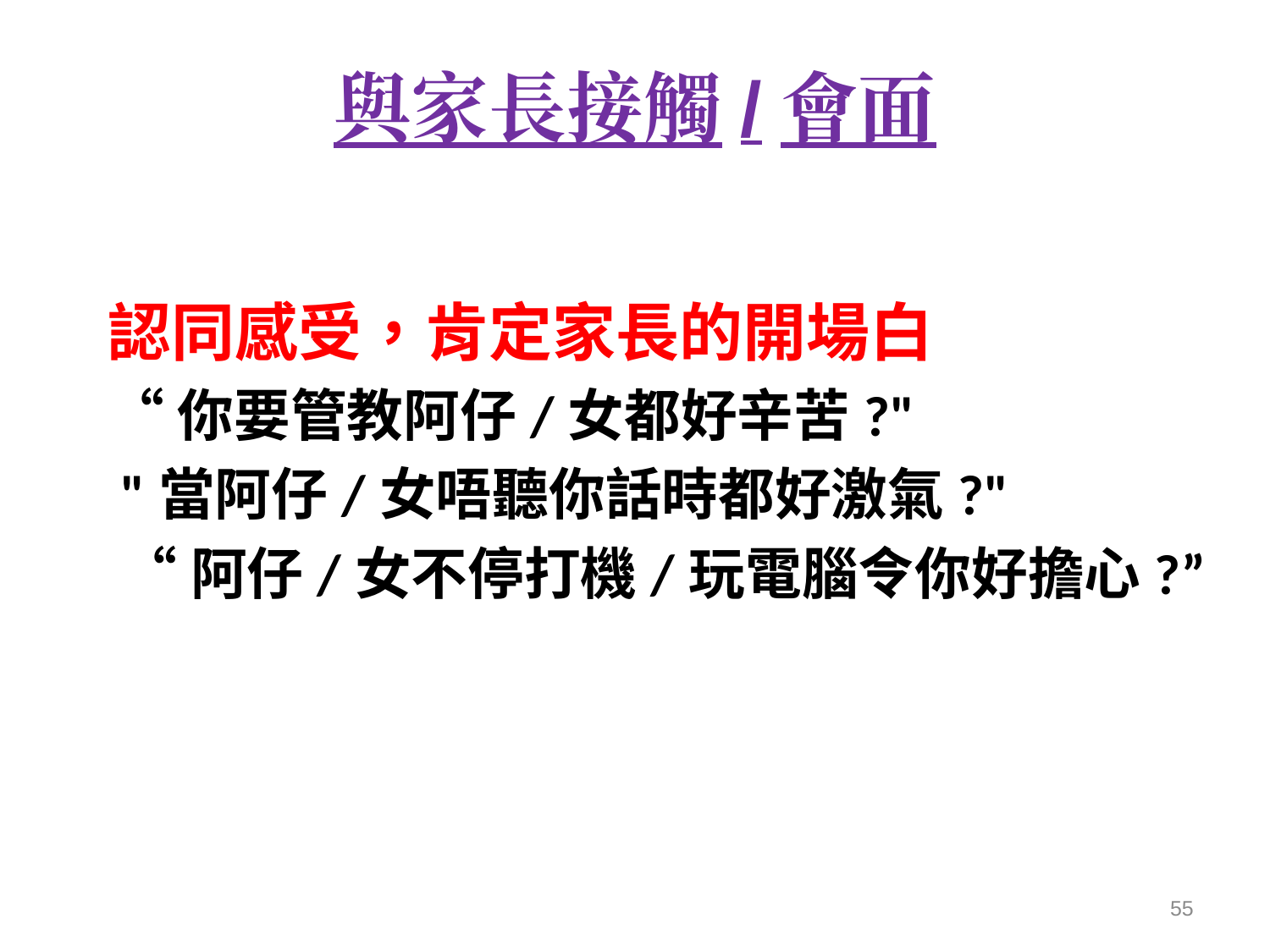

# 與家長接觸/會面
認同感受，肯定家長的開場白
“你要管教阿仔/女都好辛苦?"
 "當阿仔/女唔聽你話時都好激氣?"
 “阿仔/女不停打機/玩電腦令你好擔心?”

55